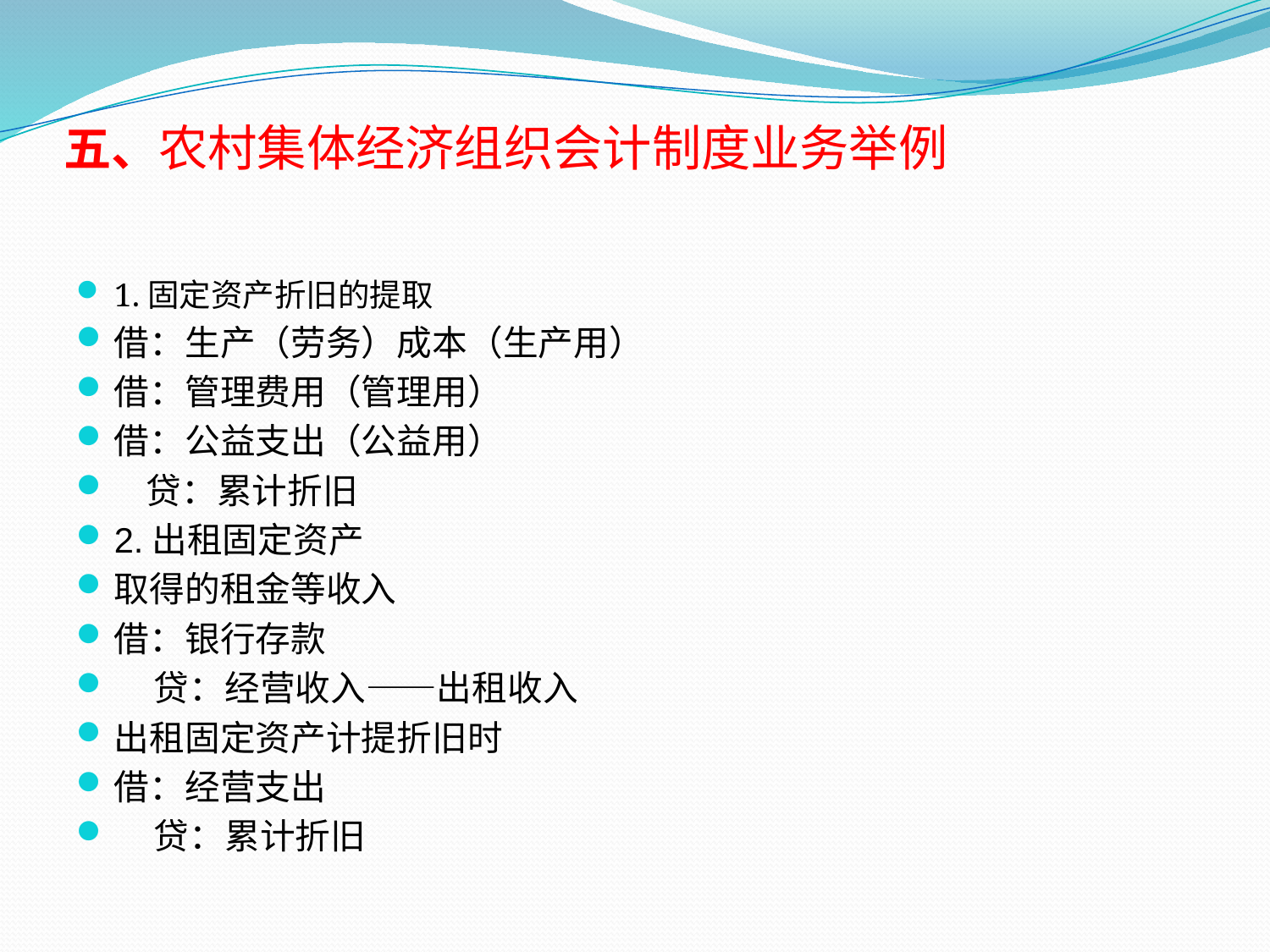

# 五、农村集体经济组织会计制度业务举例
1.固定资产折旧的提取
借：生产（劳务）成本（生产用）
借：管理费用（管理用）
借：公益支出（公益用）
   贷：累计折旧
2.出租固定资产
取得的租金等收入
借：银行存款
    贷：经营收入——出租收入
出租固定资产计提折旧时
借：经营支出
    贷：累计折旧